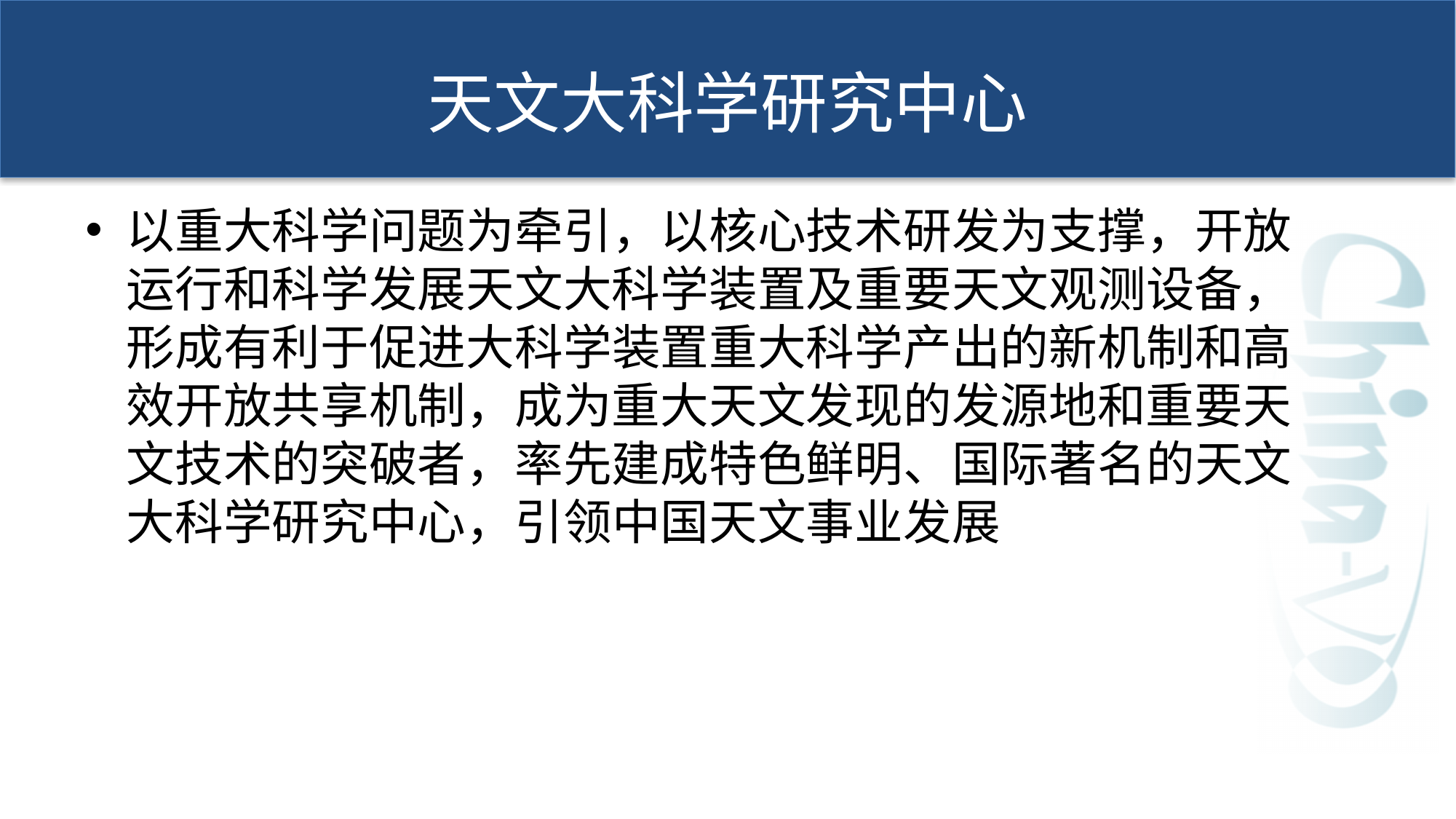

# 天文大科学研究中心
以重大科学问题为牵引，以核心技术研发为支撑，开放运行和科学发展天文大科学装置及重要天文观测设备，形成有利于促进大科学装置重大科学产出的新机制和高效开放共享机制，成为重大天文发现的发源地和重要天文技术的突破者，率先建成特色鲜明、国际著名的天文大科学研究中心，引领中国天文事业发展